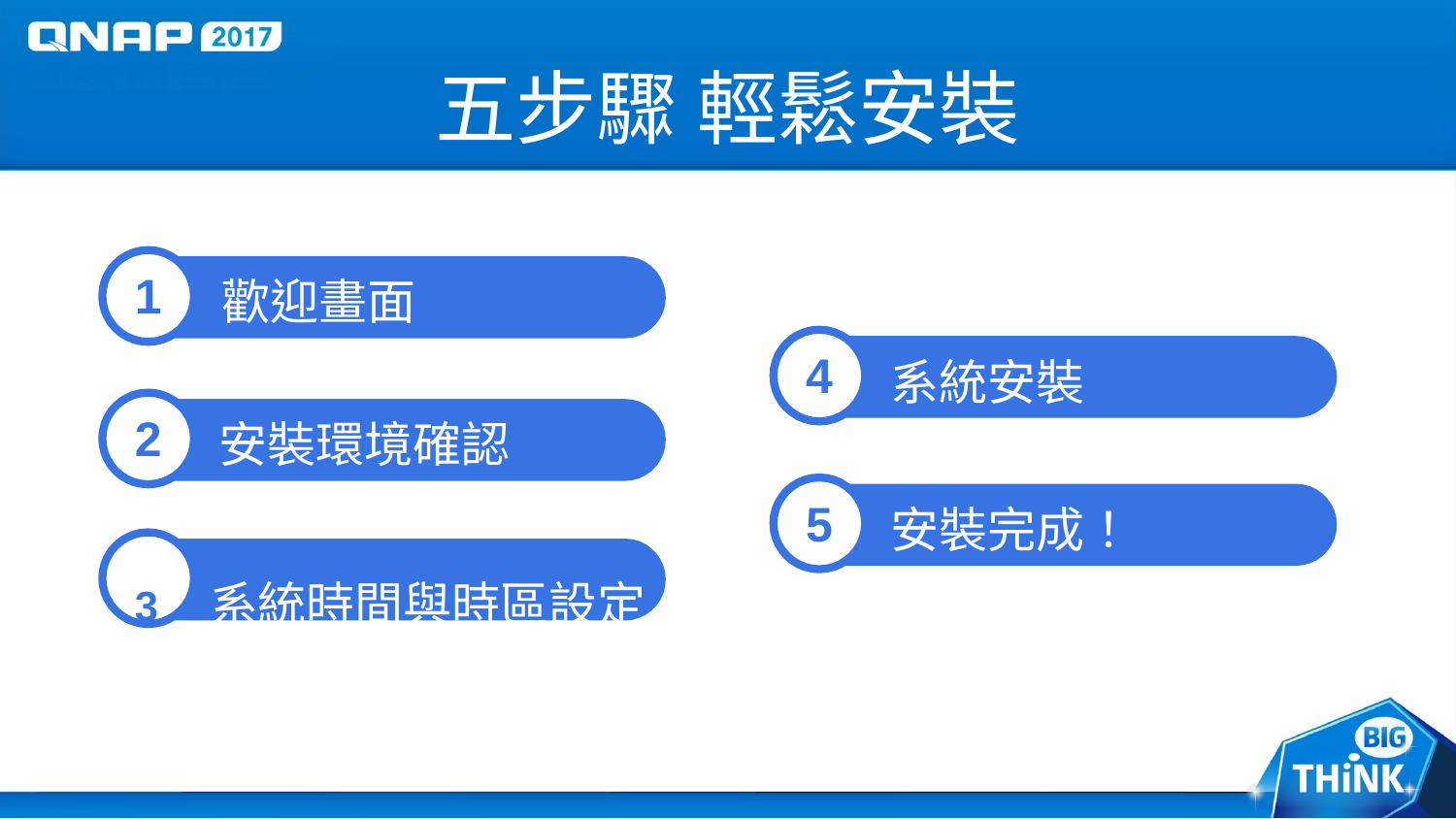

# 五步驟輕鬆安裝

1
歡迎畫面

4
系統安裝

2
安裝環境確認

5
安裝完成！

3	系統時間與時區設定